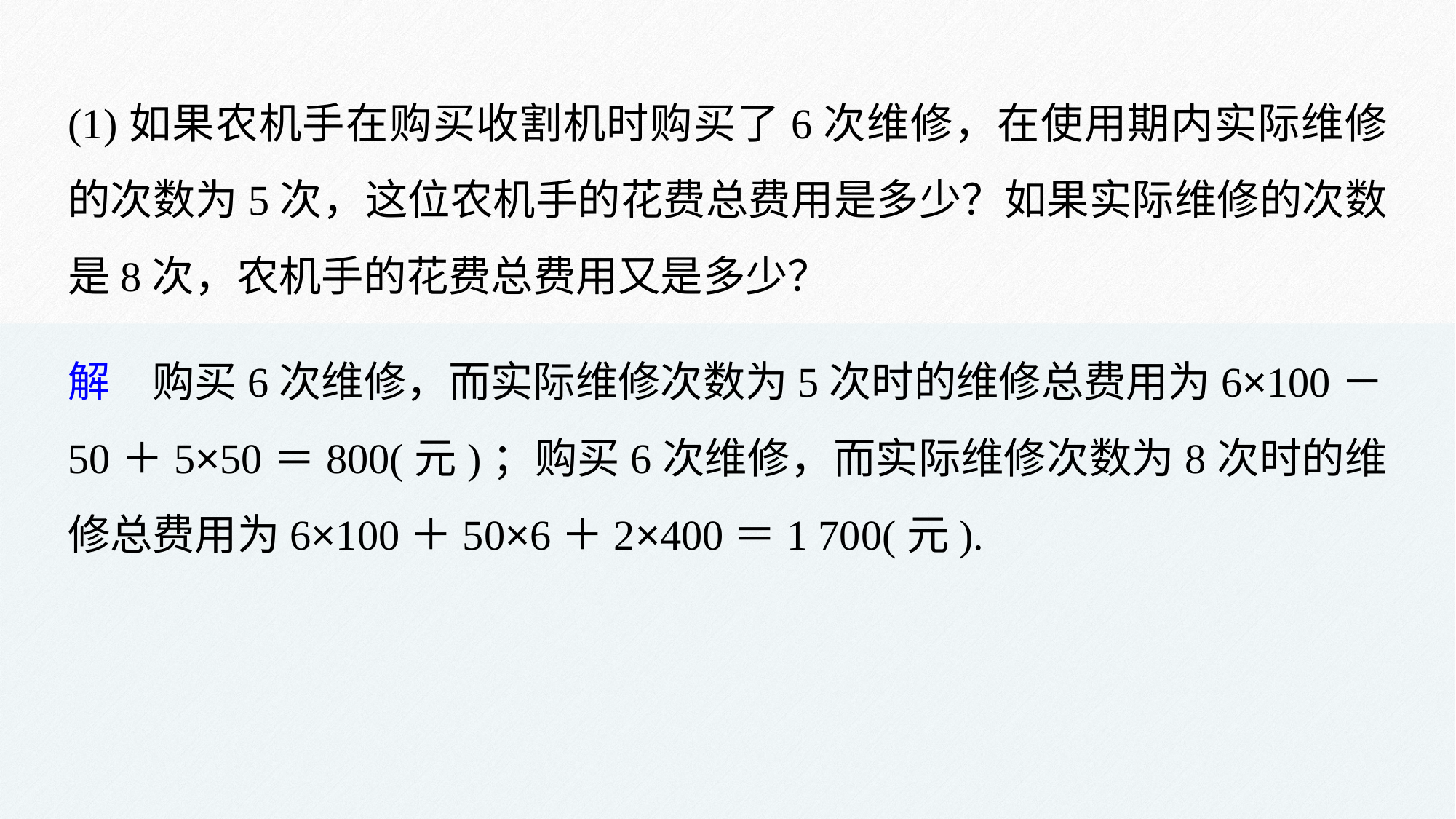

(1)如果农机手在购买收割机时购买了6次维修，在使用期内实际维修的次数为5次，这位农机手的花费总费用是多少？如果实际维修的次数是8次，农机手的花费总费用又是多少？
解　购买6次维修，而实际维修次数为5次时的维修总费用为6×100－50＋5×50＝800(元)；购买6次维修，而实际维修次数为8次时的维修总费用为6×100＋50×6＋2×400＝1 700(元).